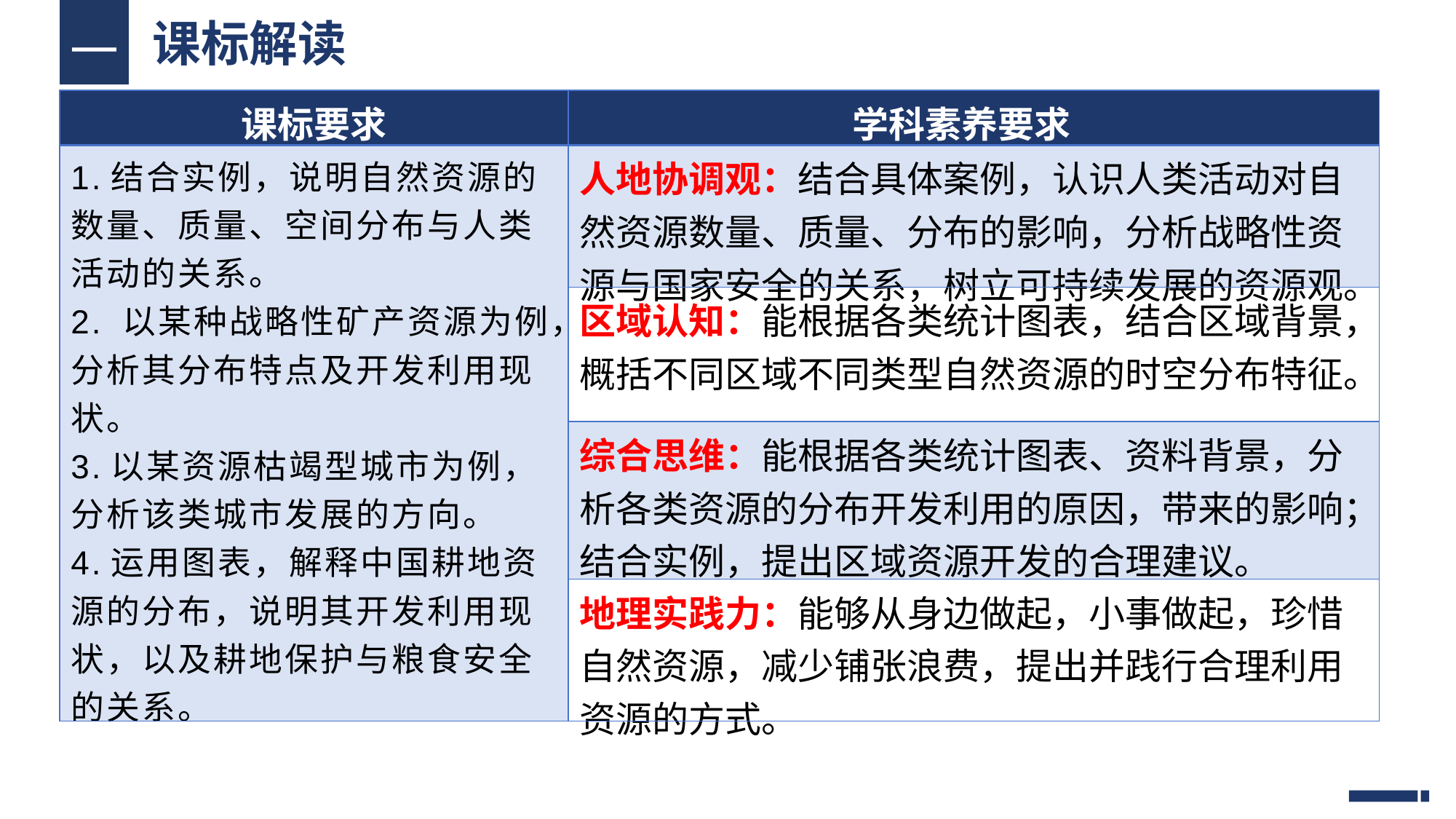

课标解读
一
| 课标要求 | 学科素养要求 |
| --- | --- |
| 1.结合实例，说明自然资源的数量、质量、空间分布与人类活动的关系。 2. 以某种战略性矿产资源为例，分析其分布特点及开发利用现状。 3.以某资源枯竭型城市为例，分析该类城市发展的方向。 4.运用图表，解释中国耕地资源的分布，说明其开发利用现状，以及耕地保护与粮食安全的关系。 | 人地协调观：结合具体案例，认识人类活动对自然资源数量、质量、分布的影响，分析战略性资源与国家安全的关系，树立可持续发展的资源观。 |
|  | 区域认知：能根据各类统计图表，结合区域背景，概括不同区域不同类型自然资源的时空分布特征。 |
|  | 综合思维：能根据各类统计图表、资料背景，分析各类资源的分布开发利用的原因，带来的影响；结合实例，提出区域资源开发的合理建议。 |
|  | 地理实践力：能够从身边做起，小事做起，珍惜自然资源，减少铺张浪费，提出并践行合理利用资源的方式。 |